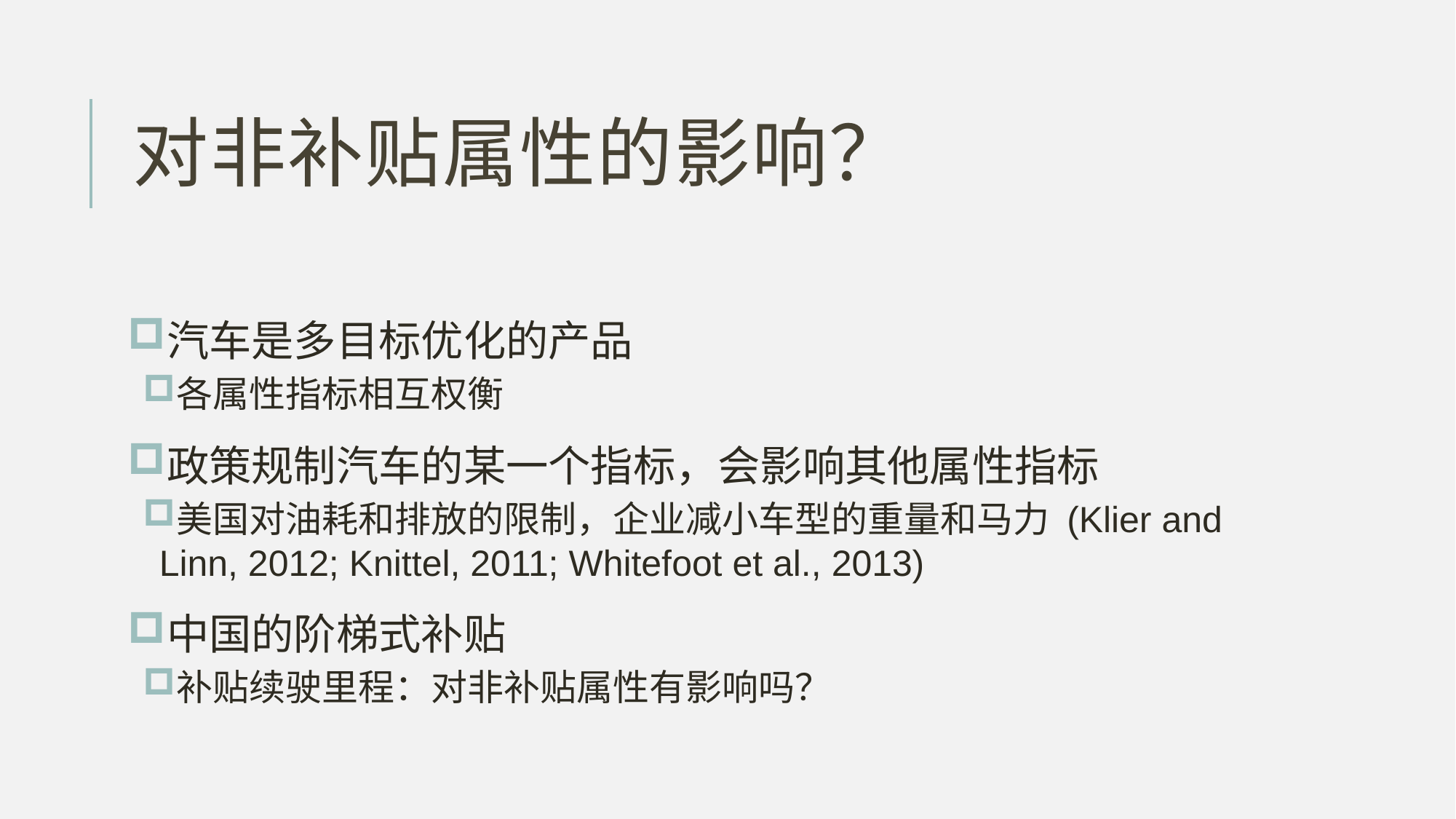

# 对非补贴属性的影响？
汽车是多目标优化的产品
各属性指标相互权衡
政策规制汽车的某一个指标，会影响其他属性指标
美国对油耗和排放的限制，企业减小车型的重量和马力 (Klier and Linn, 2012; Knittel, 2011; Whitefoot et al., 2013)
中国的阶梯式补贴
补贴续驶里程：对非补贴属性有影响吗？